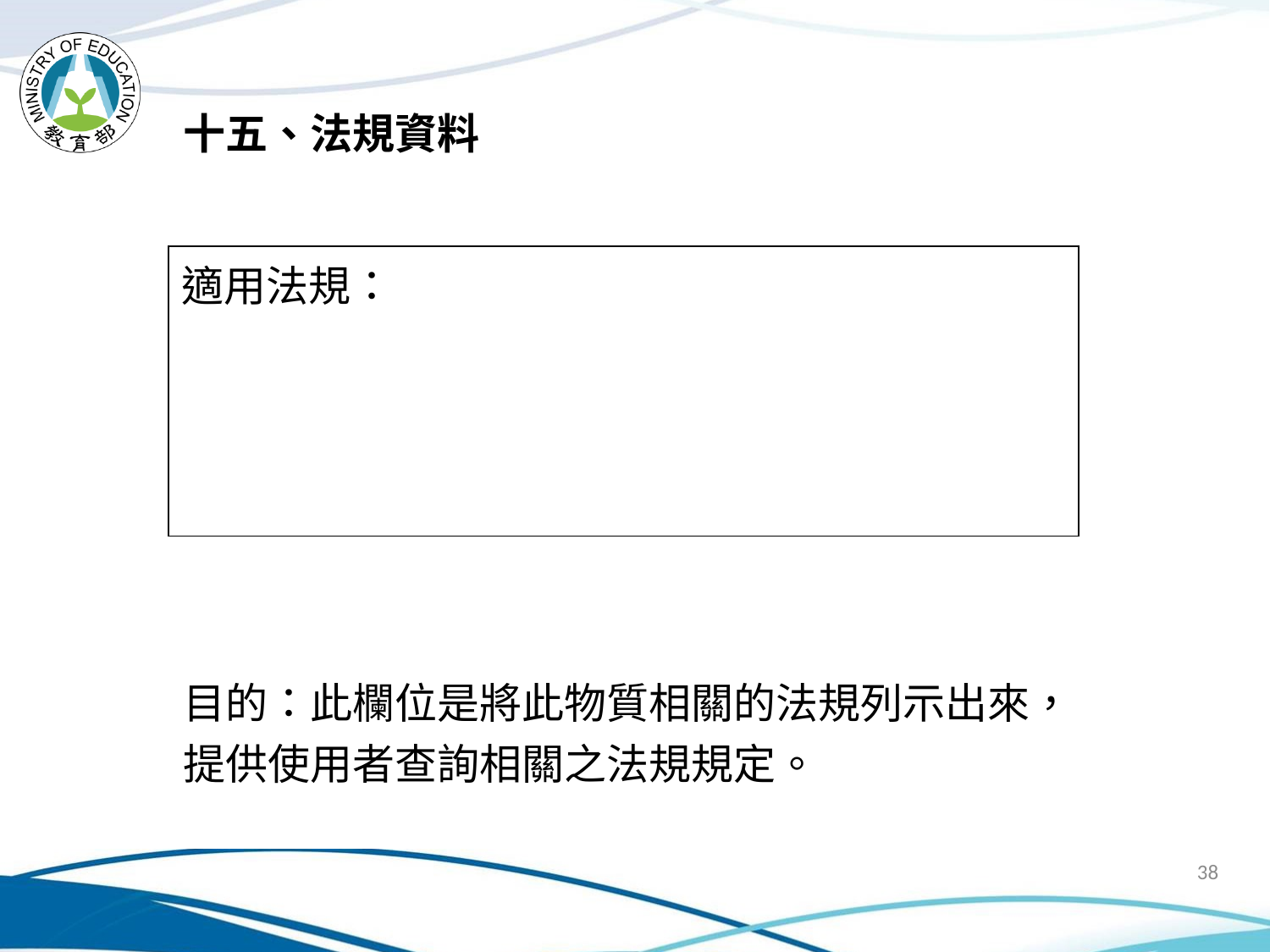

十五、法規資料
| 適用法規： |
| --- |
目的：此欄位是將此物質相關的法規列示出來，提供使用者查詢相關之法規規定。
38